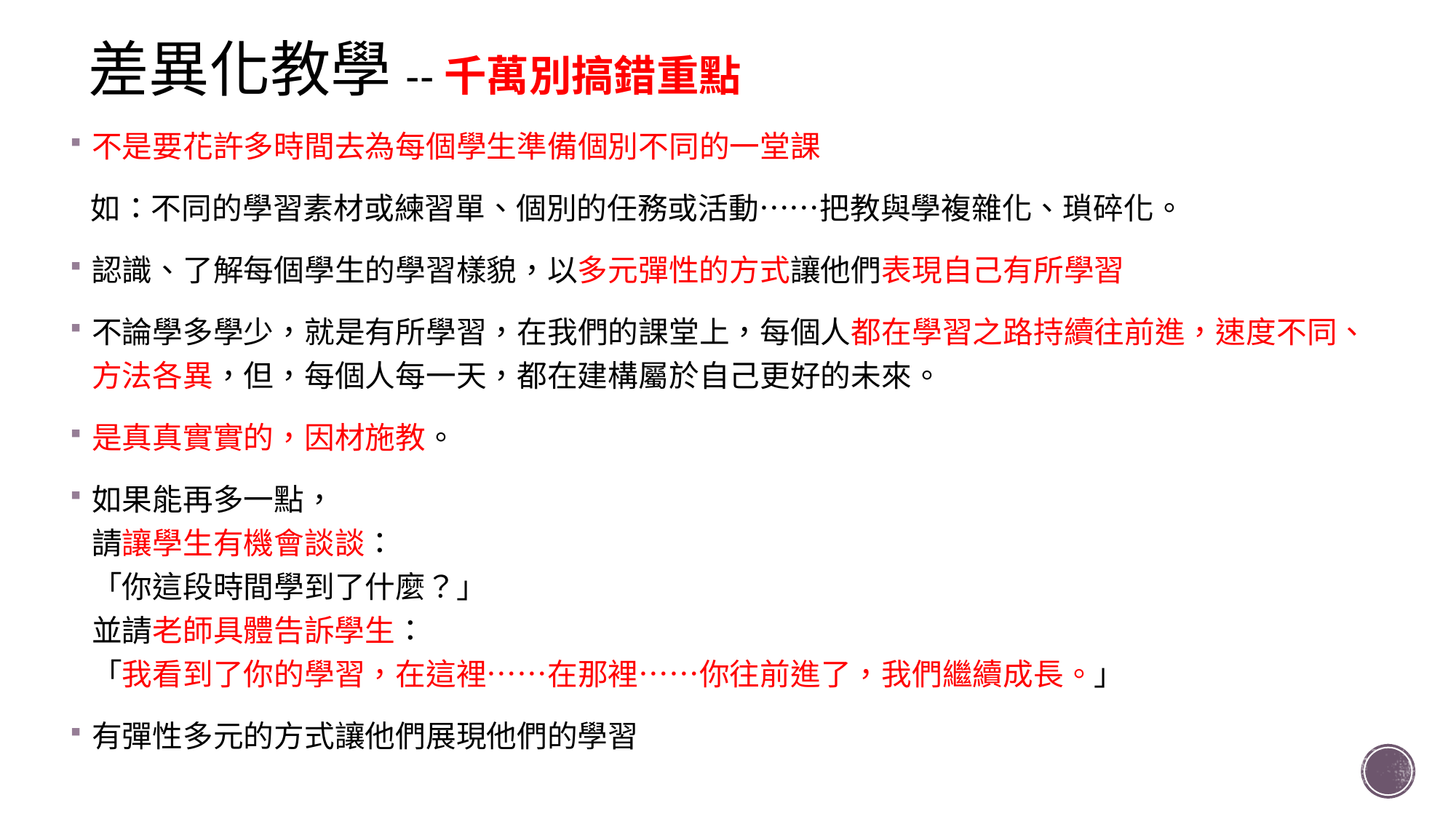

# 差異化教學--千萬別搞錯重點
不是要花許多時間去為每個學生準備個別不同的一堂課
  如：不同的學習素材或練習單、個別的任務或活動……把教與學複雜化、瑣碎化。
認識、了解每個學生的學習樣貌，以多元彈性的方式讓他們表現自己有所學習
不論學多學少，就是有所學習，在我們的課堂上，每個人都在學習之路持續往前進，速度不同、方法各異，但，每個人每一天，都在建構屬於自己更好的未來。
是真真實實的，因材施教。
如果能再多一點，
請讓學生有機會談談：
「你這段時間學到了什麼？」
並請老師具體告訴學生：
「我看到了你的學習，在這裡……在那裡……你往前進了，我們繼續成長。」
有彈性多元的方式讓他們展現他們的學習